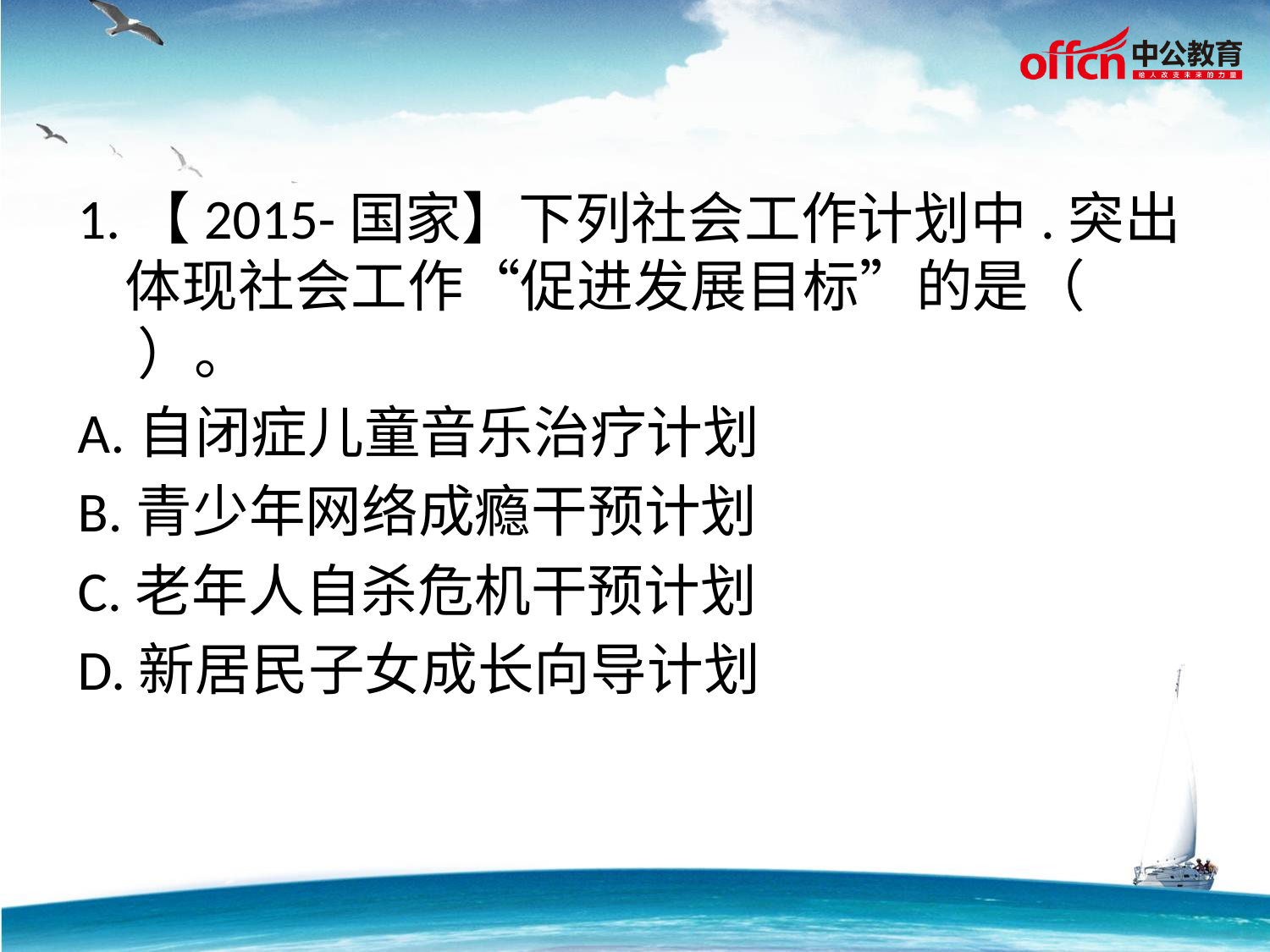

1.【2015-国家】下列社会工作计划中.突出体现社会工作“促进发展目标”的是（   ）。
A.自闭症儿童音乐治疗计划
B.青少年网络成瘾干预计划
C.老年人自杀危机干预计划
D.新居民子女成长向导计划